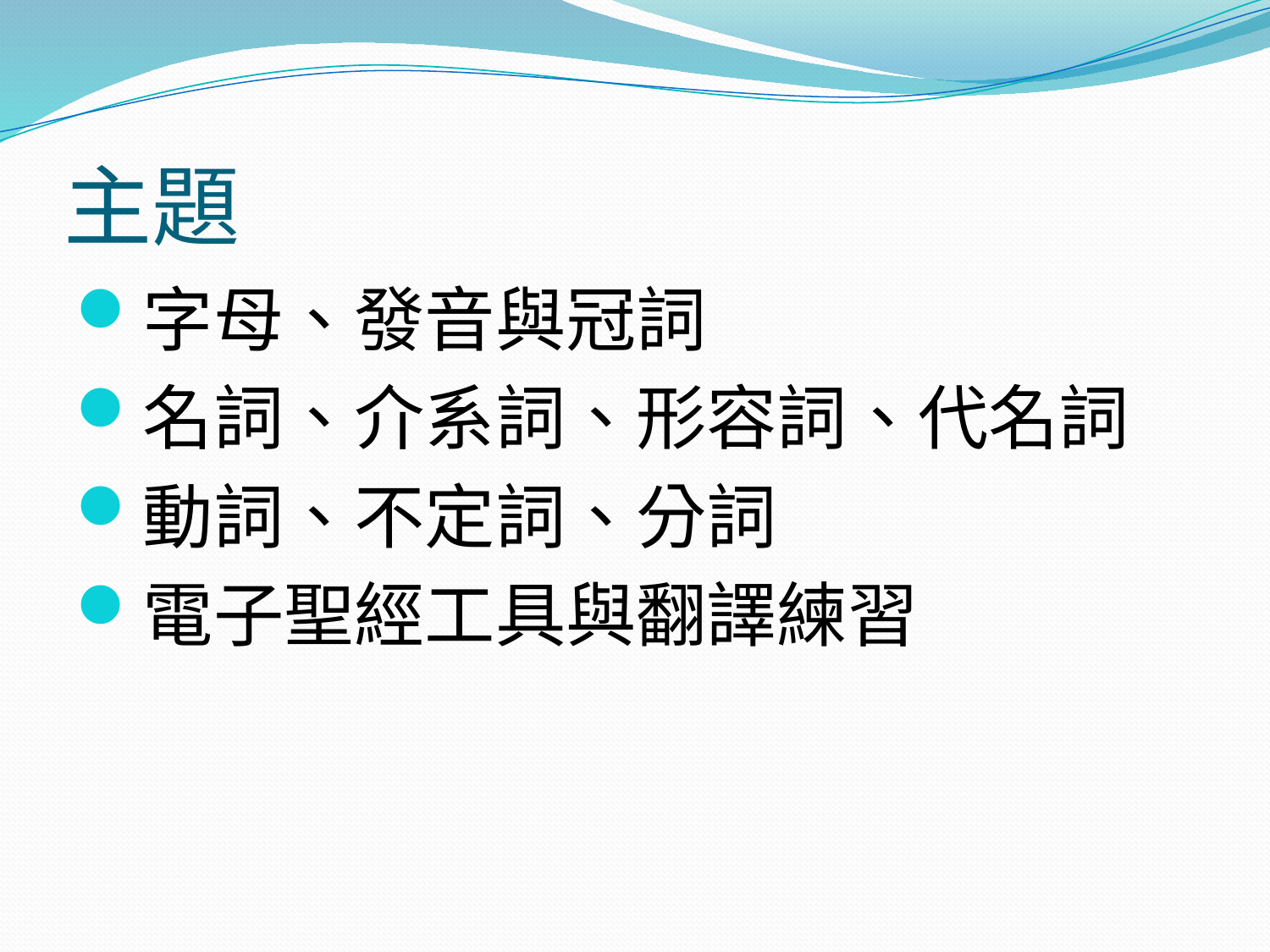

# 主題
字母、發音與冠詞
名詞、介系詞、形容詞、代名詞
動詞、不定詞、分詞
電子聖經工具與翻譯練習